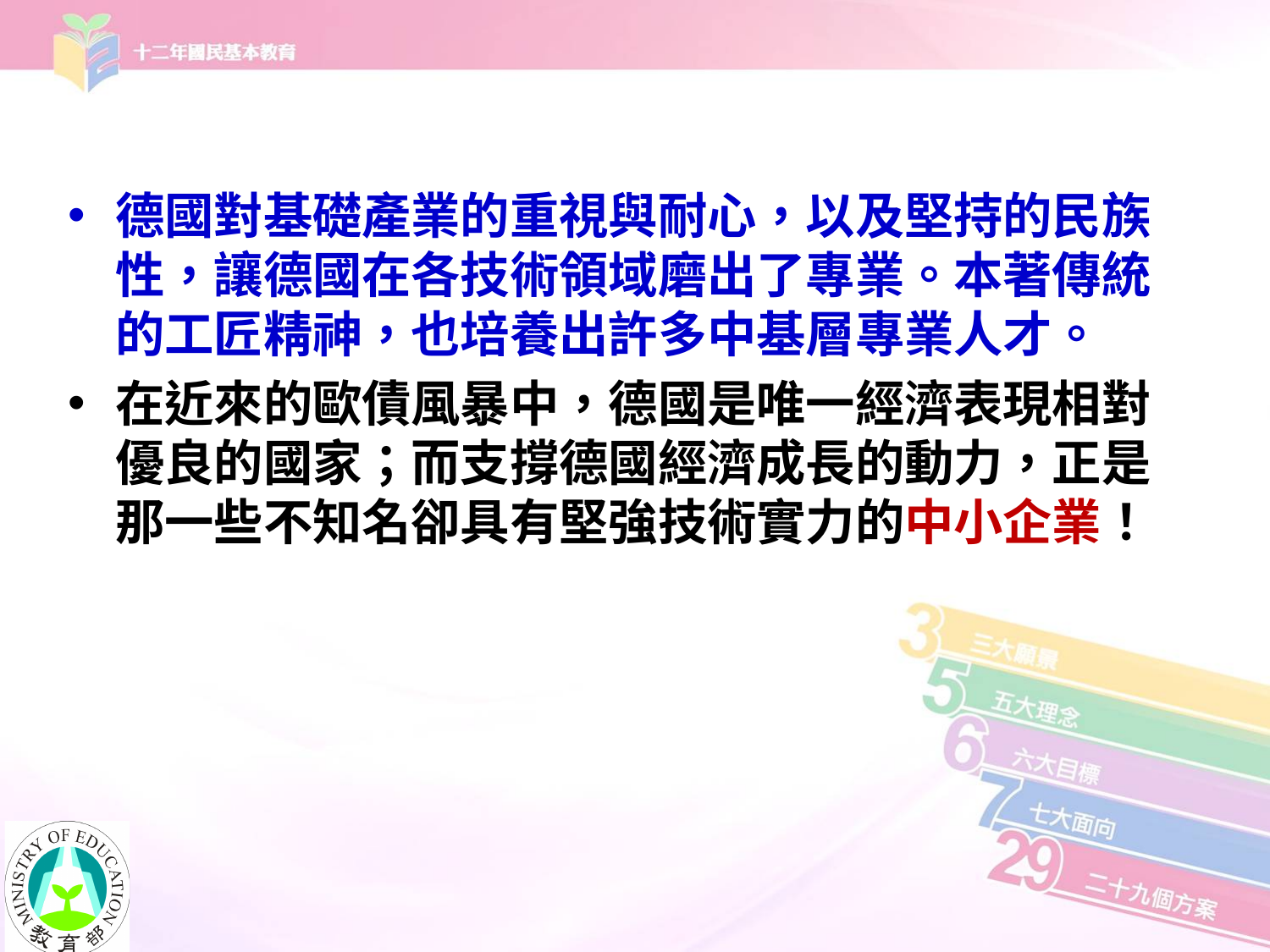

德國對基礎產業的重視與耐心，以及堅持的民族性，讓德國在各技術領域磨出了專業。本著傳統的工匠精神，也培養出許多中基層專業人才。
在近來的歐債風暴中，德國是唯一經濟表現相對優良的國家；而支撐德國經濟成長的動力，正是那一些不知名卻具有堅強技術實力的中小企業！